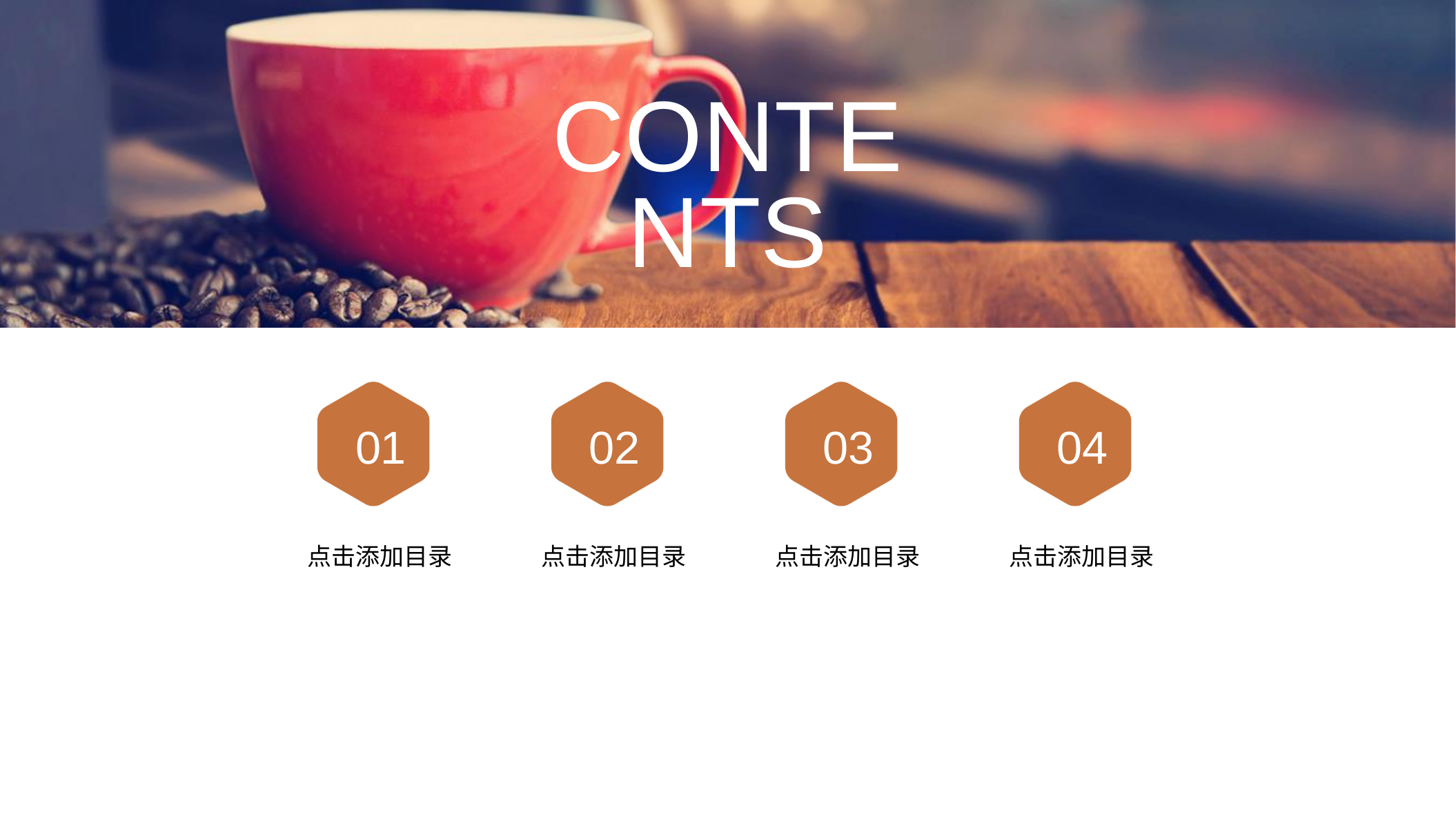

CONTENTS

01
02
03
04
点击添加目录
点击添加目录
点击添加目录
点击添加目录